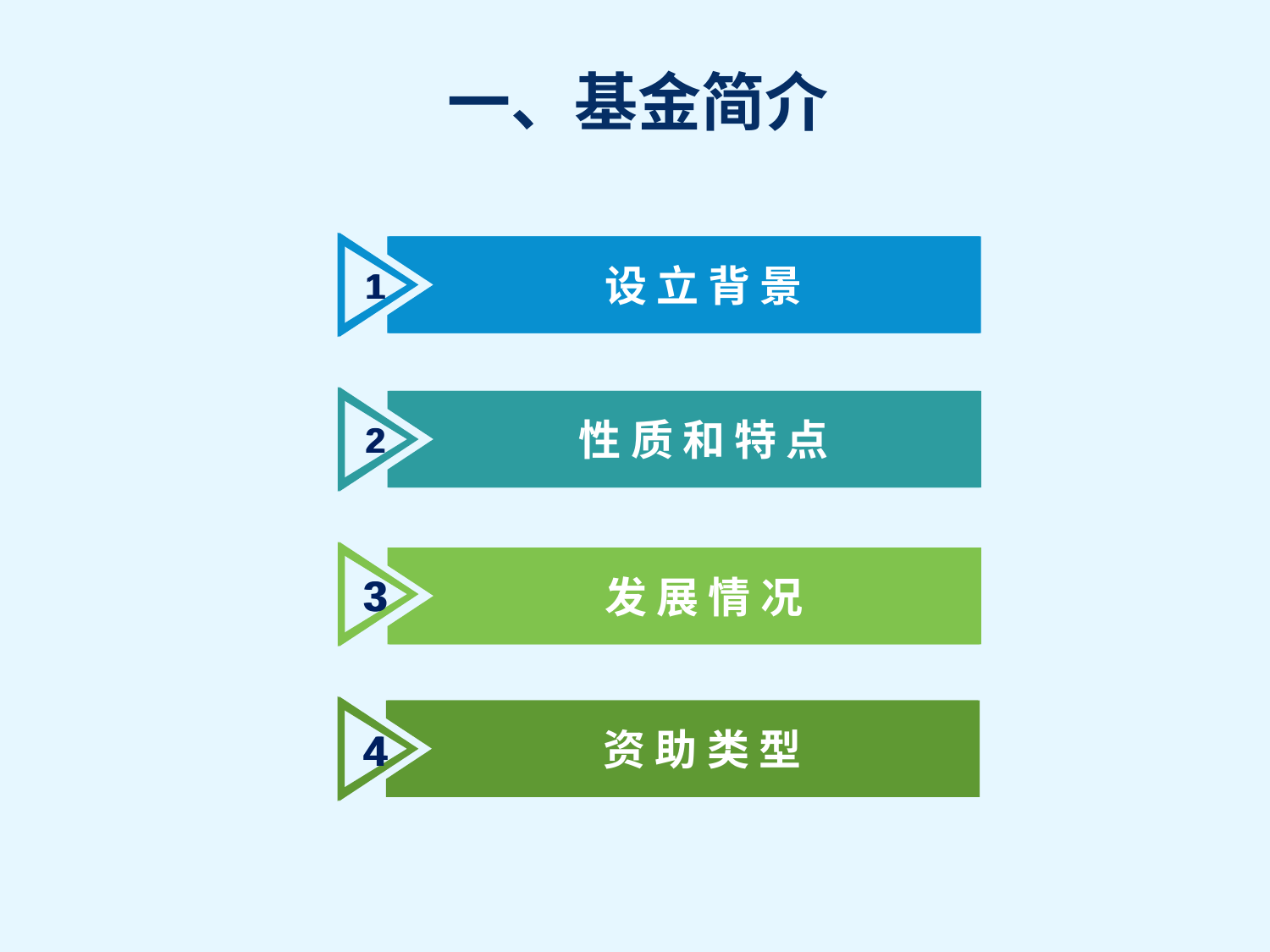

1
设立背景
1
设 立 背 景
2
性质和特点
2
性 质 和 特 点
3
发展情况
3
发 展 情 况
4
资助类型
4
资 助 类 型